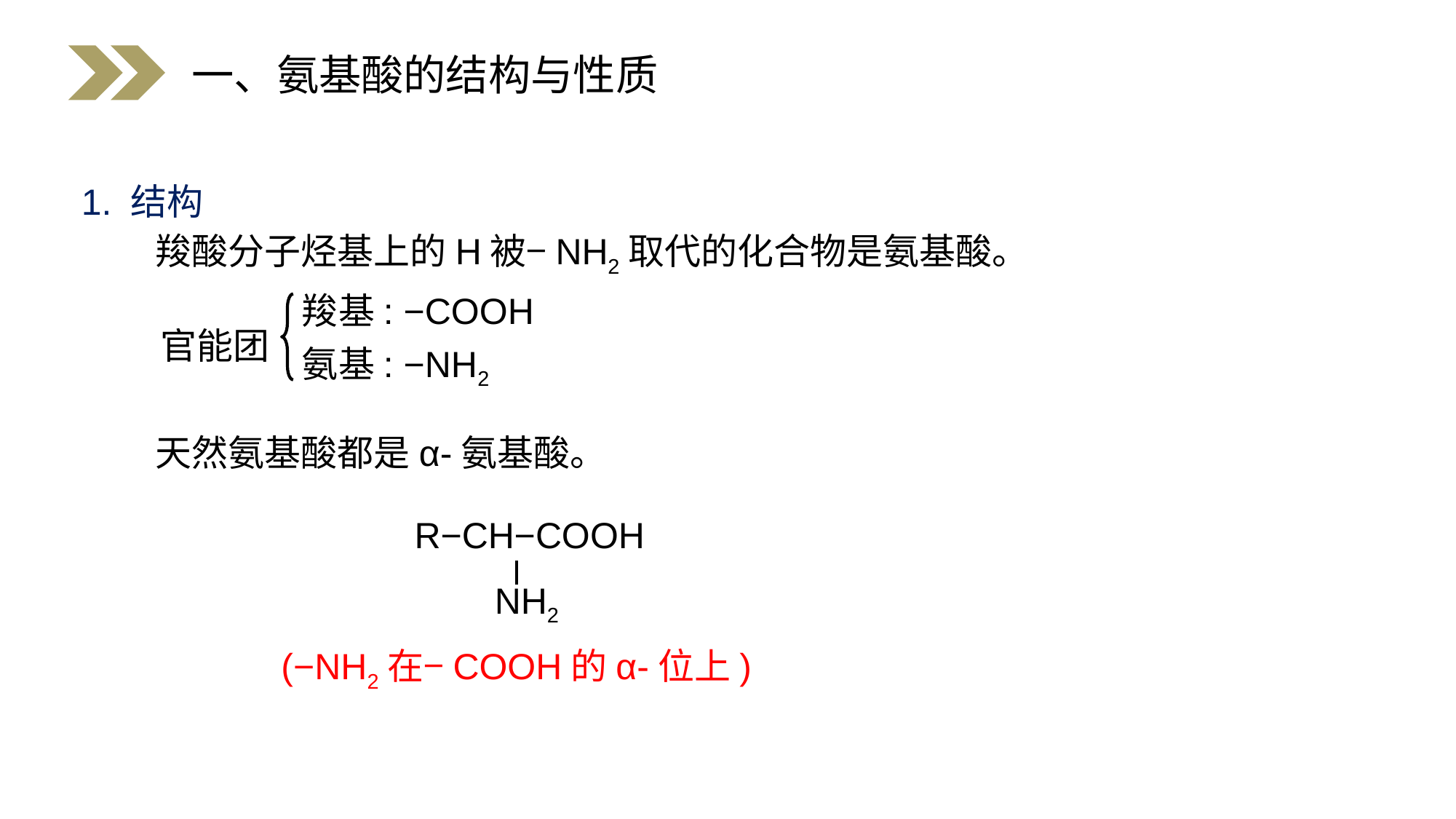

一、氨基酸的结构与性质
1. 结构
        羧酸分子烃基上的H被−NH2取代的化合物是氨基酸。

        天然氨基酸都是α-氨基酸。
羧基: −COOH
氨基: −NH2

官能团
R−CH−COOH
NH2
(−NH2在−COOH的α-位上)